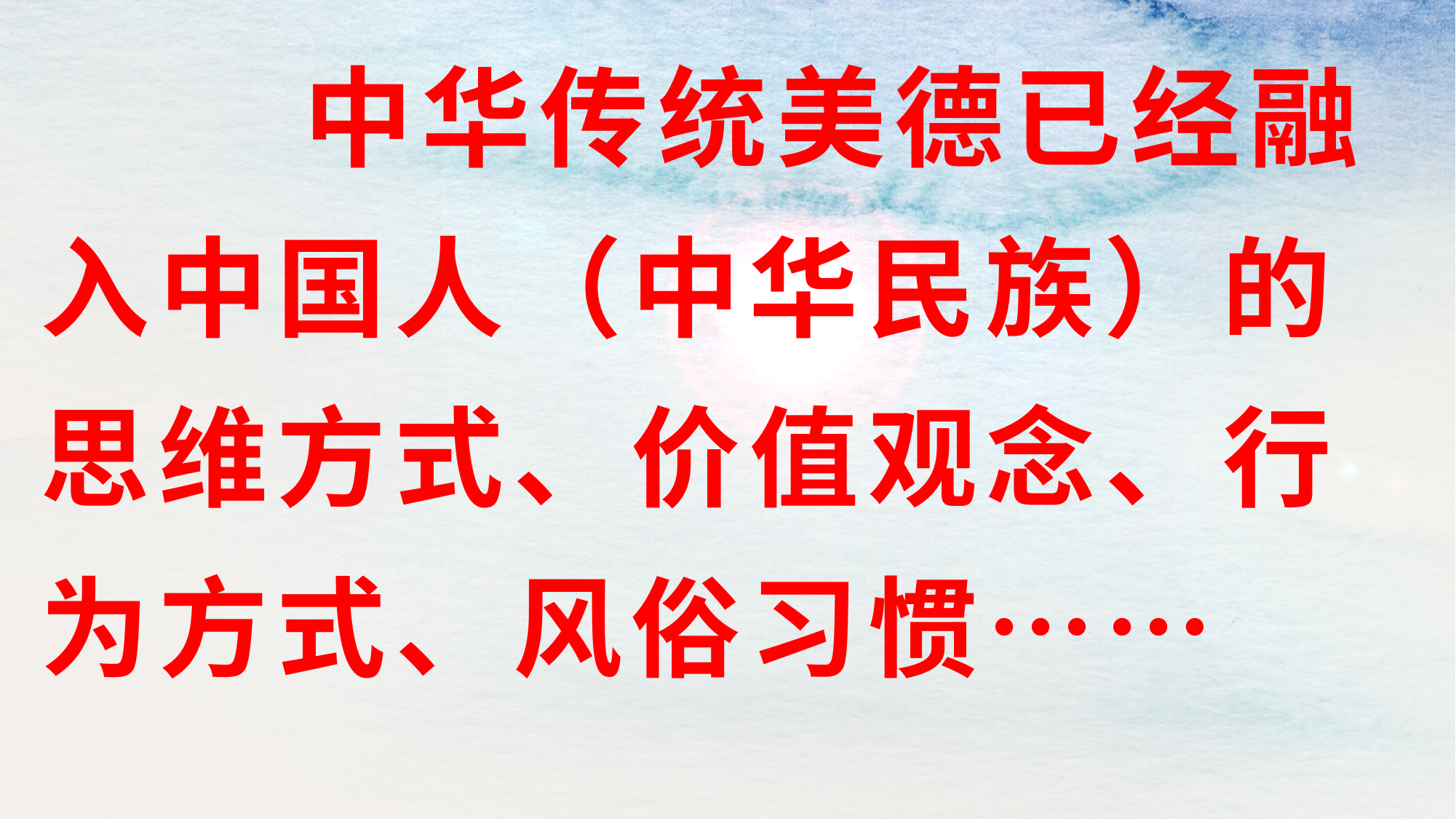

中华传统美德已经融入中国人（中华民族）的思维方式、价值观念、行为方式、风俗习惯……